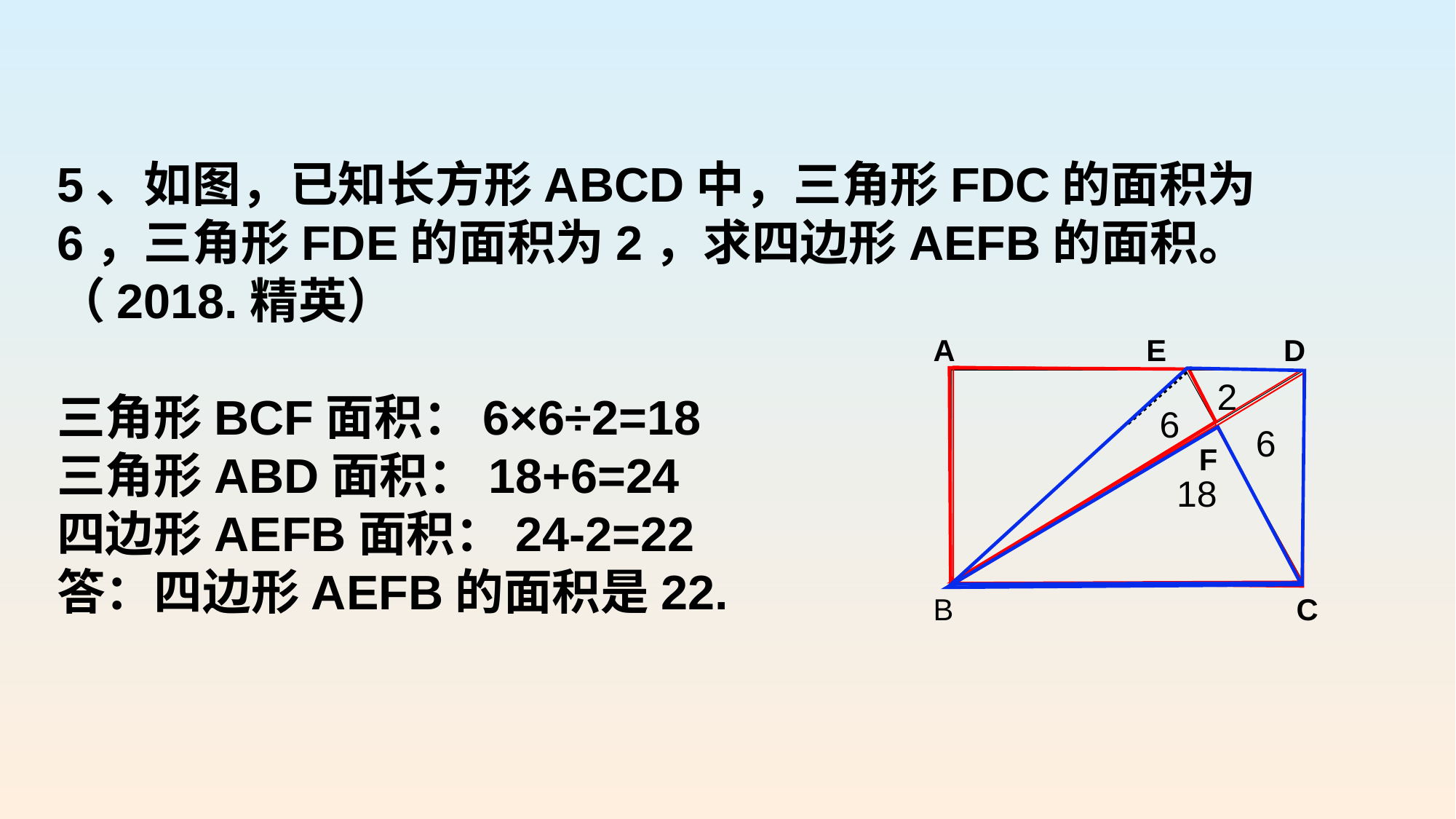

5、如图，已知长方形ABCD中，三角形FDC的面积为6，三角形FDE的面积为2，求四边形AEFB的面积。（2018.精英）

三角形BCF面积：6×6÷2=18
三角形ABD面积：18+6=24
四边形AEFB面积：24-2=22
答：四边形AEFB的面积是22.
A                       E              D

2

6
6

F
18
B                                         C